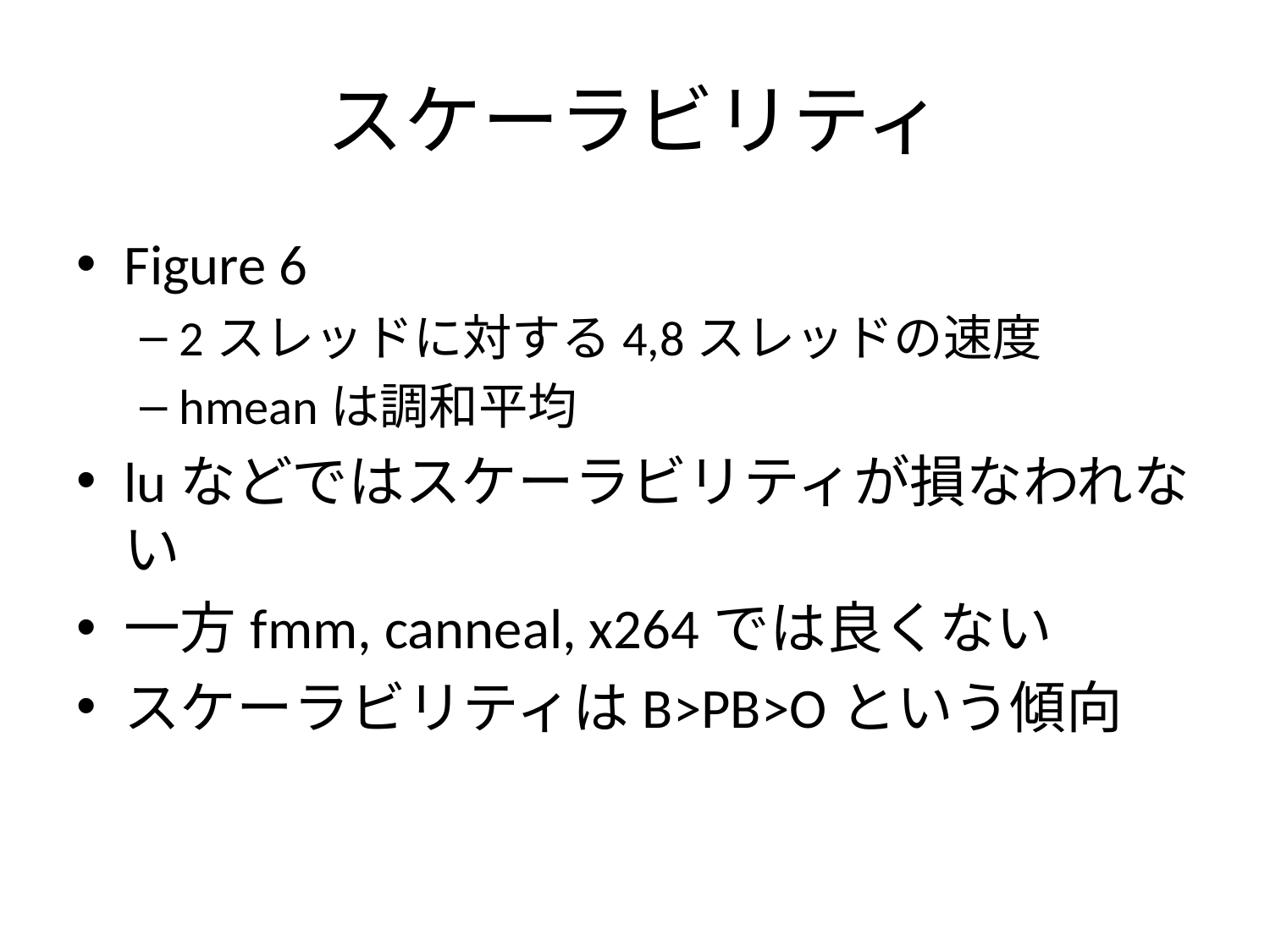

# スケーラビリティ
Figure 6
2スレッドに対する4,8スレッドの速度
hmeanは調和平均
luなどではスケーラビリティが損なわれない
一方fmm, canneal, x264では良くない
スケーラビリティはB>PB>Oという傾向